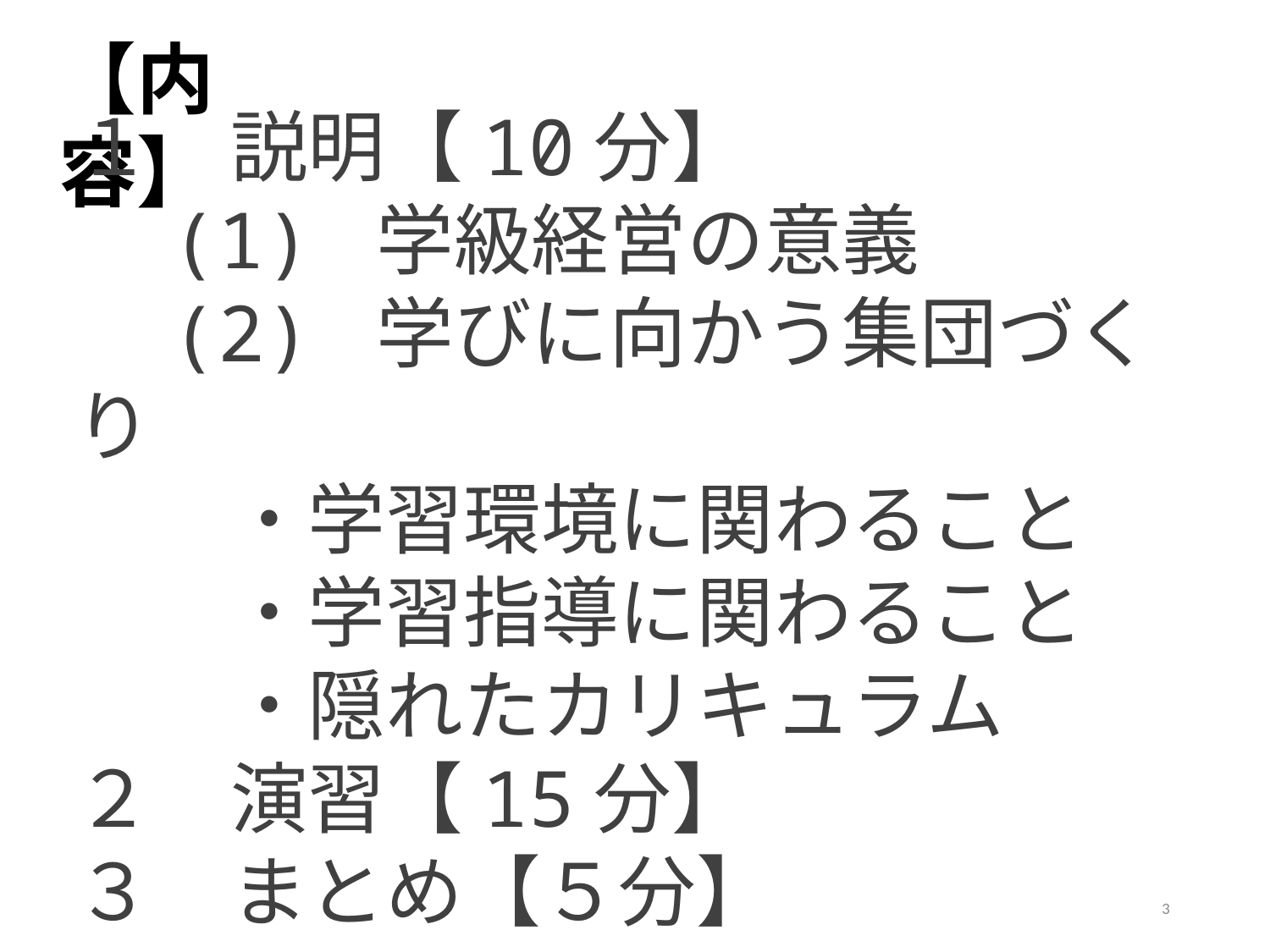

【内容】
１　説明【10分】
　(1) 学級経営の意義
　(2) 学びに向かう集団づくり
　　・学習環境に関わること
　　・学習指導に関わること
　　・隠れたカリキュラム
２　演習【15分】
３　まとめ【５分】
3